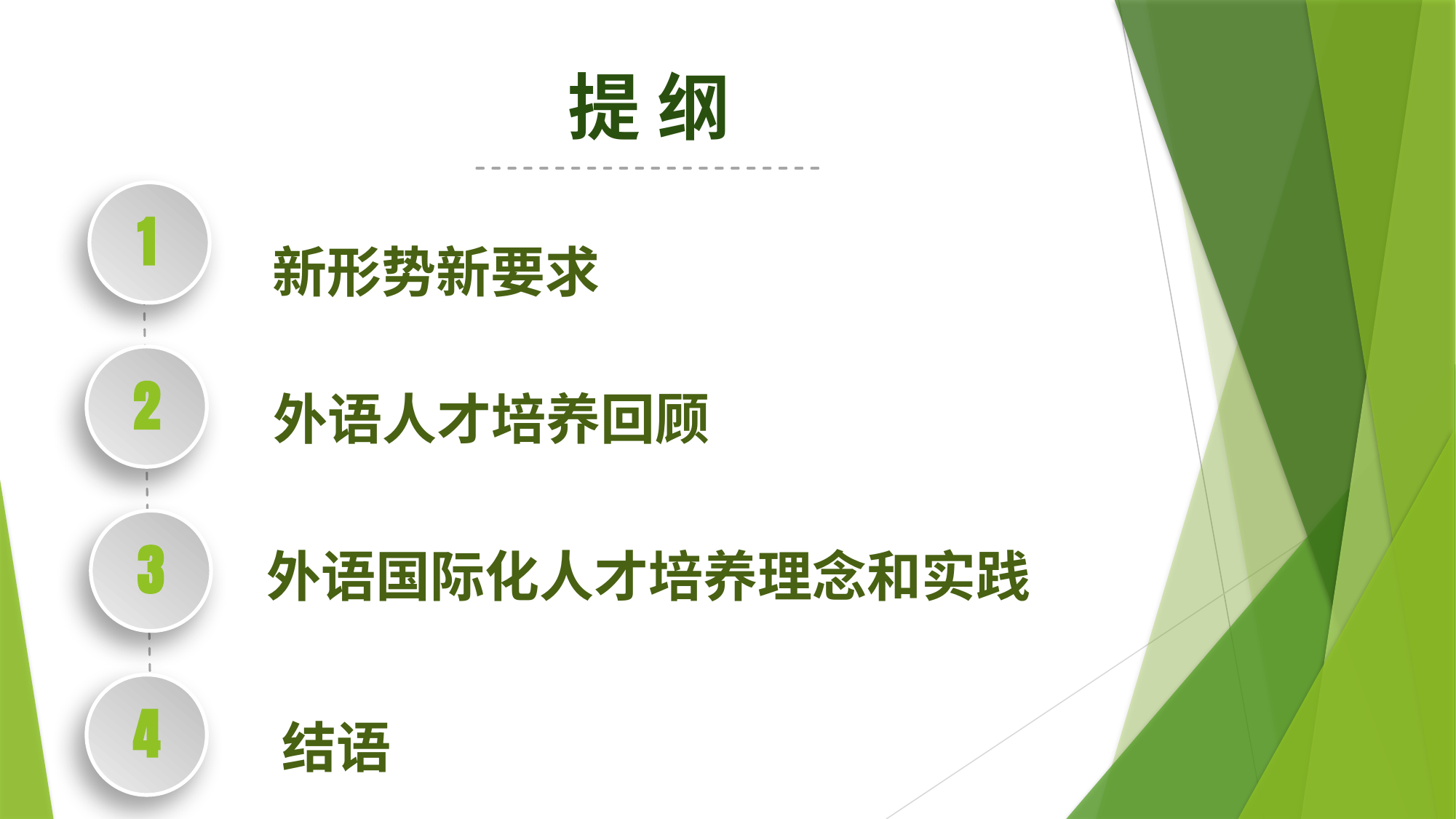

提 纲

1
新形势新要求

2
外语人才培养回顾

3
外语国际化人才培养理念和实践

4
结语